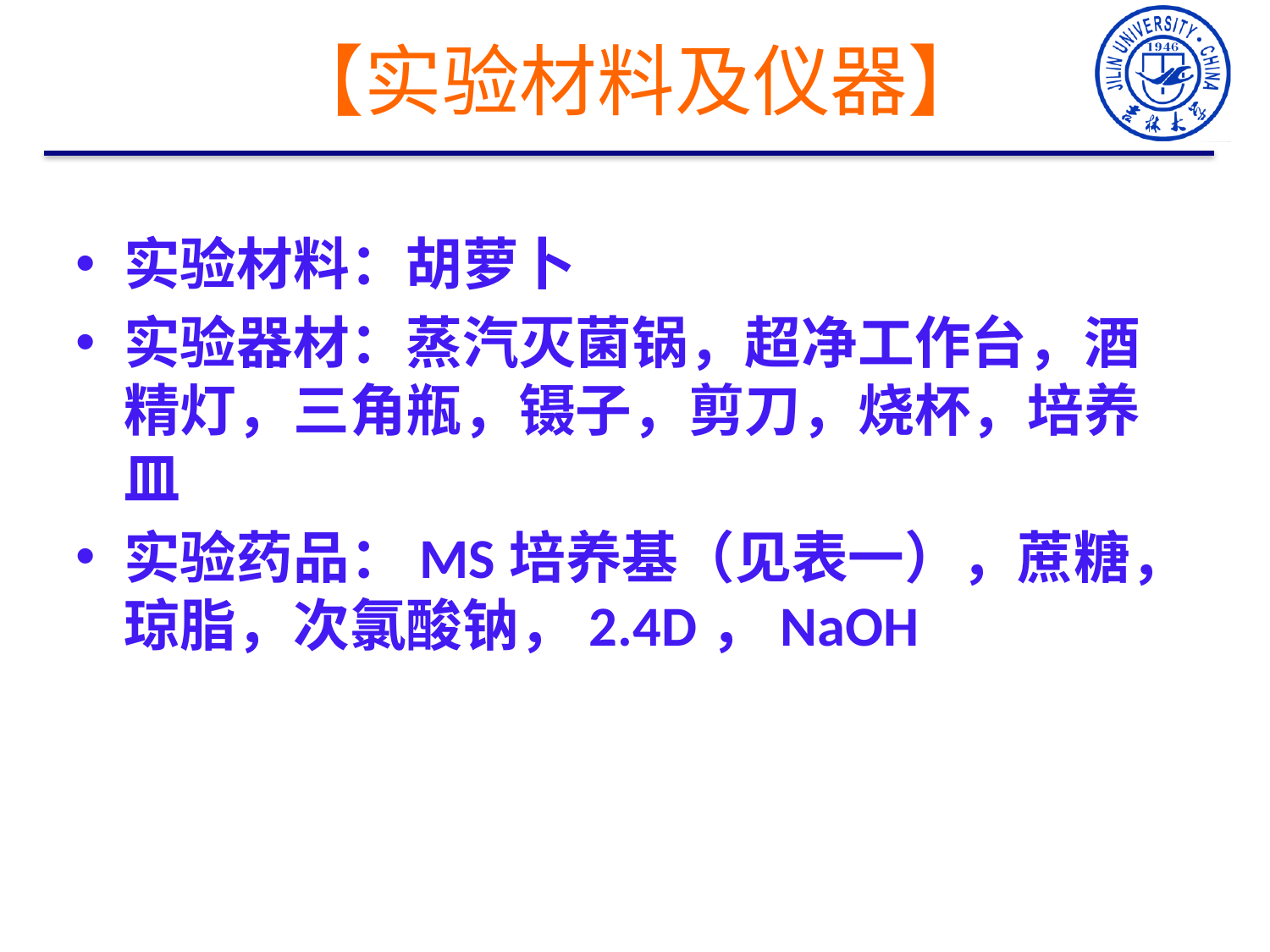

【实验材料及仪器】
实验材料：胡萝卜
实验器材：蒸汽灭菌锅，超净工作台，酒精灯，三角瓶，镊子，剪刀，烧杯，培养皿
实验药品：MS培养基（见表一），蔗糖，琼脂，次氯酸钠，2.4D，NaOH